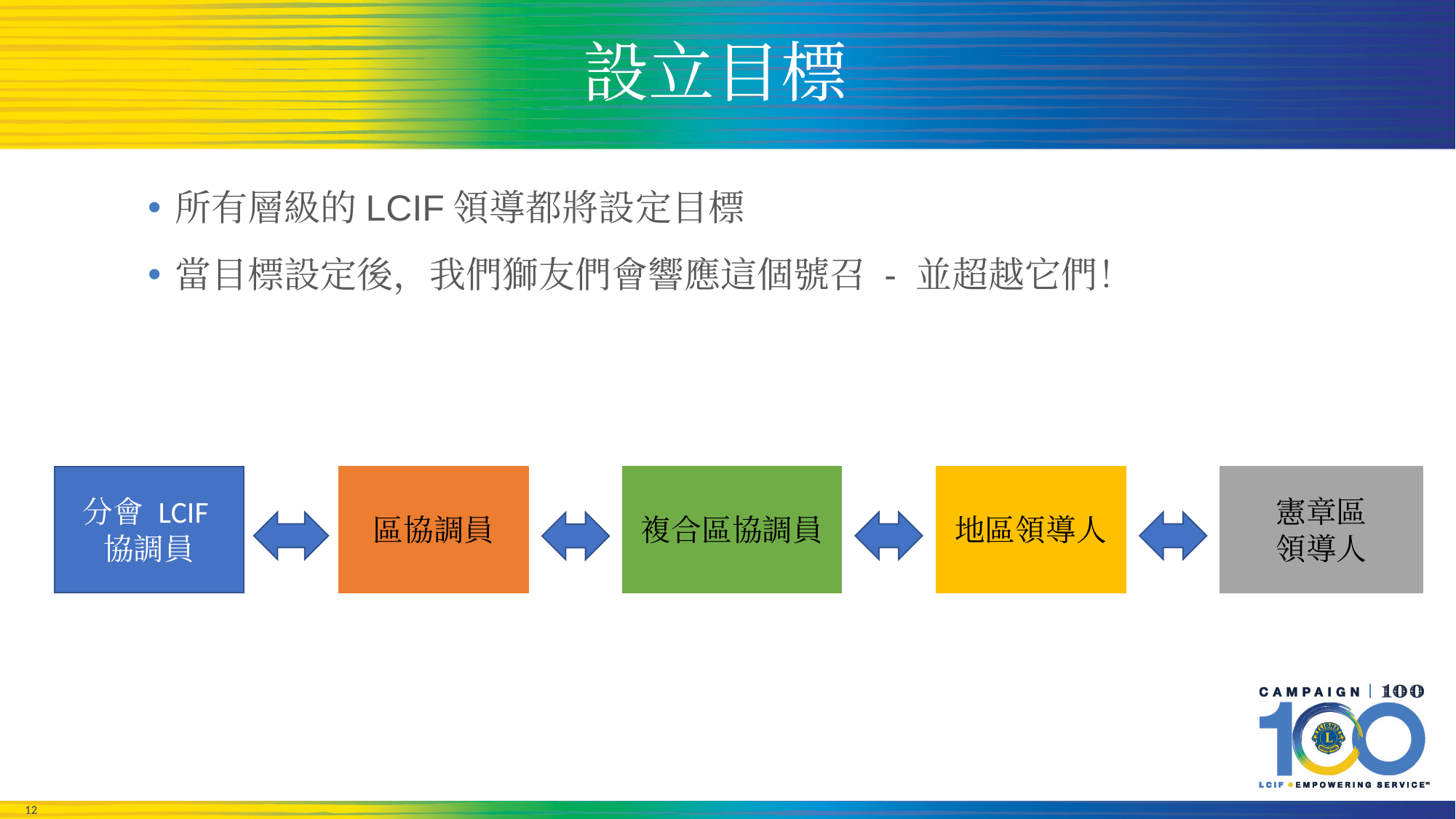

# 設立目標
所有層級的LCIF領導都將設定目標
當目標設定後，我們獅友們會響應這個號召 - 並超越它們！
分會 LCIF
協調員
複合區協調員
地區領導人
區協調員
憲章區
領導人